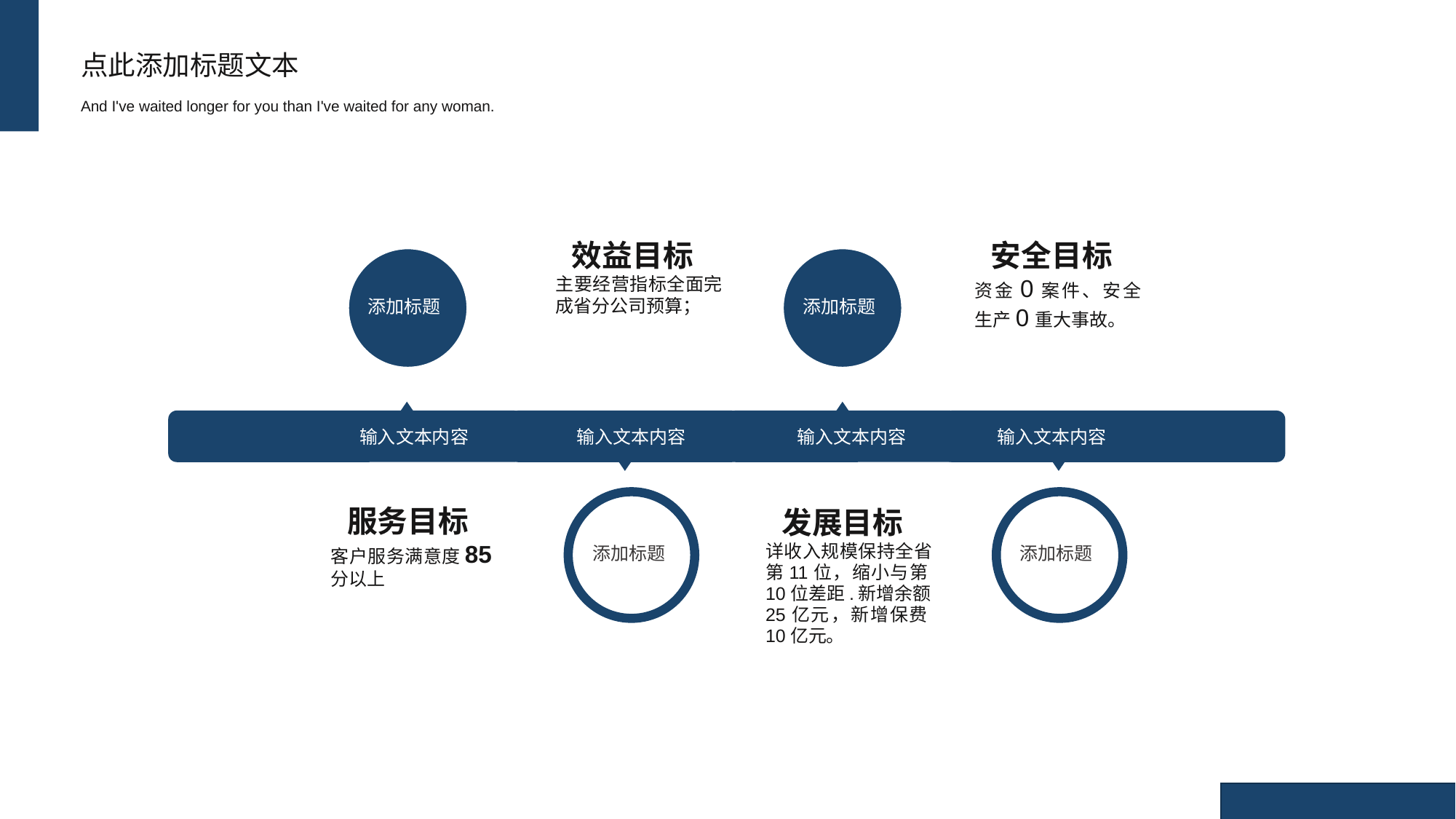

点此添加标题文本
And I've waited longer for you than I've waited for any woman.

效益目标
安全目标

主要经营指标全面完成省分公司预算；
资金0案件、安全生产0重大事故。
添加标题
添加标题

输入文本内容
输入文本内容
输入文本内容
输入文本内容

服务目标
发展目标
客户服务满意度85分以上
详收入规模保持全省第11位，缩小与第10位差距.新增余额25亿元，新增保费10亿元。

添加标题
添加标题